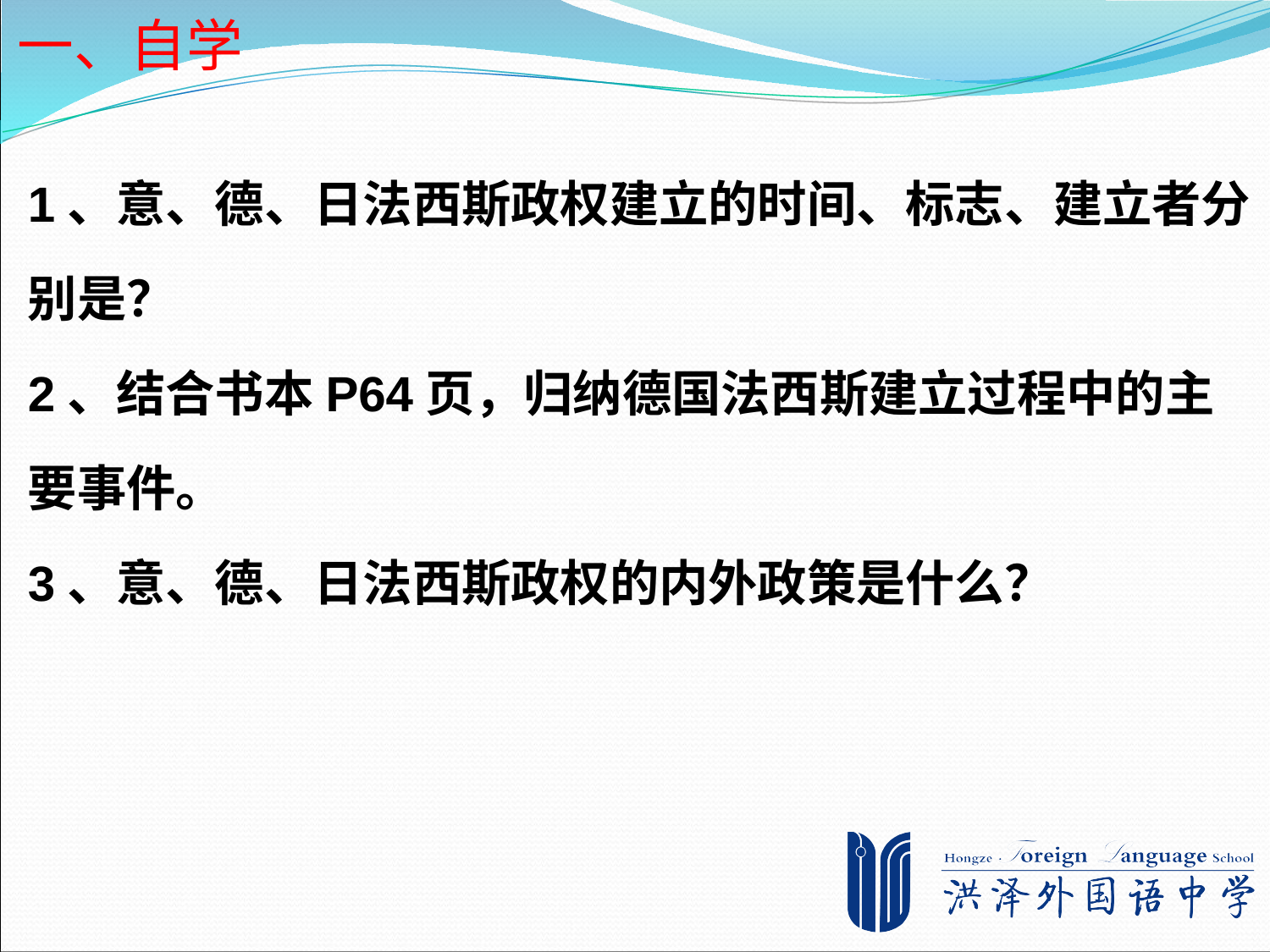

一、自学
1、意、德、日法西斯政权建立的时间、标志、建立者分别是？
2、结合书本P64页，归纳德国法西斯建立过程中的主要事件。
3、意、德、日法西斯政权的内外政策是什么？